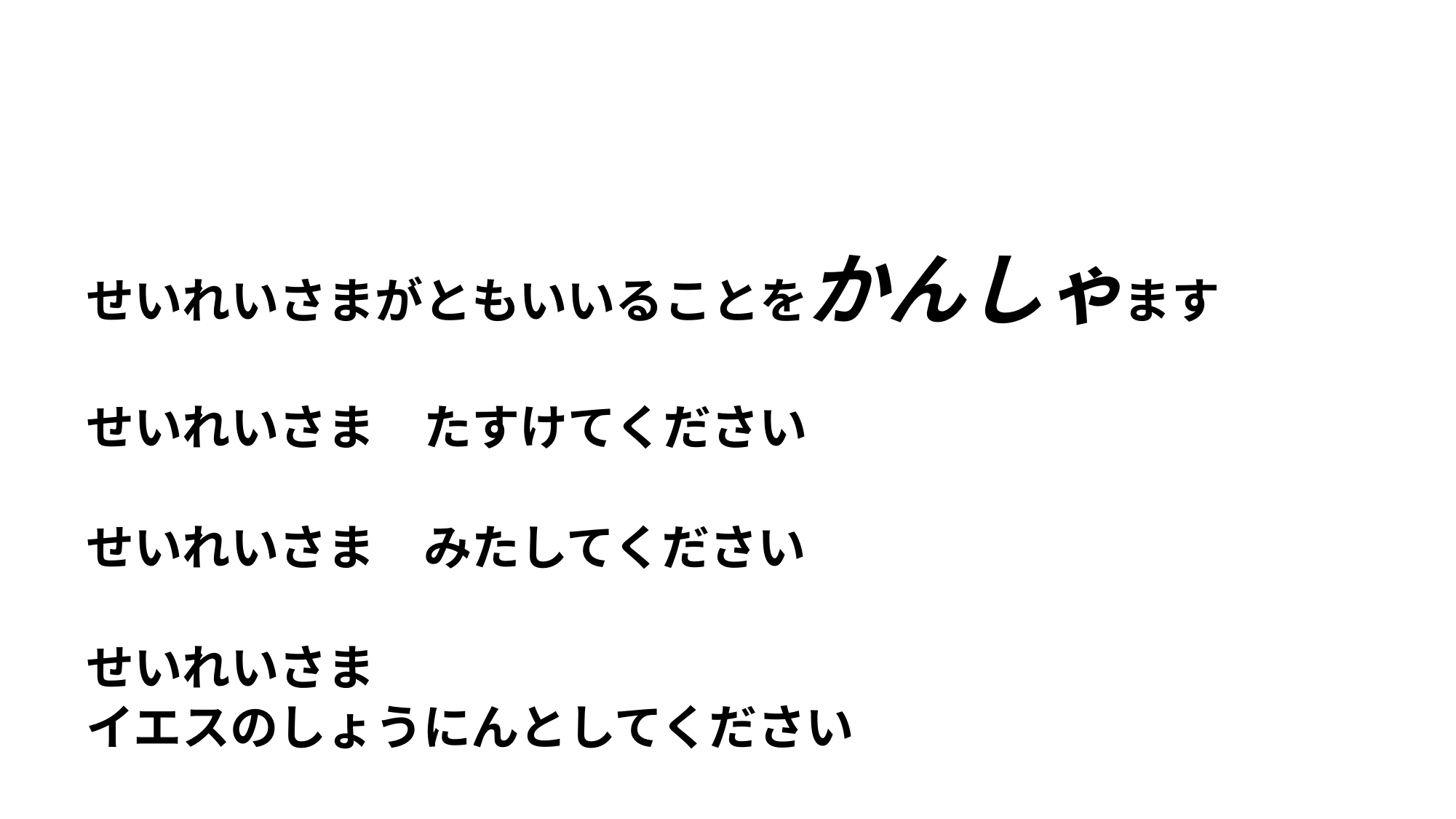

せいれいさまがともいいることをかんしゃます

せいれいさま　たすけてください

せいれいさま　みたしてください

せいれいさま
イエスのしょうにんとしてください